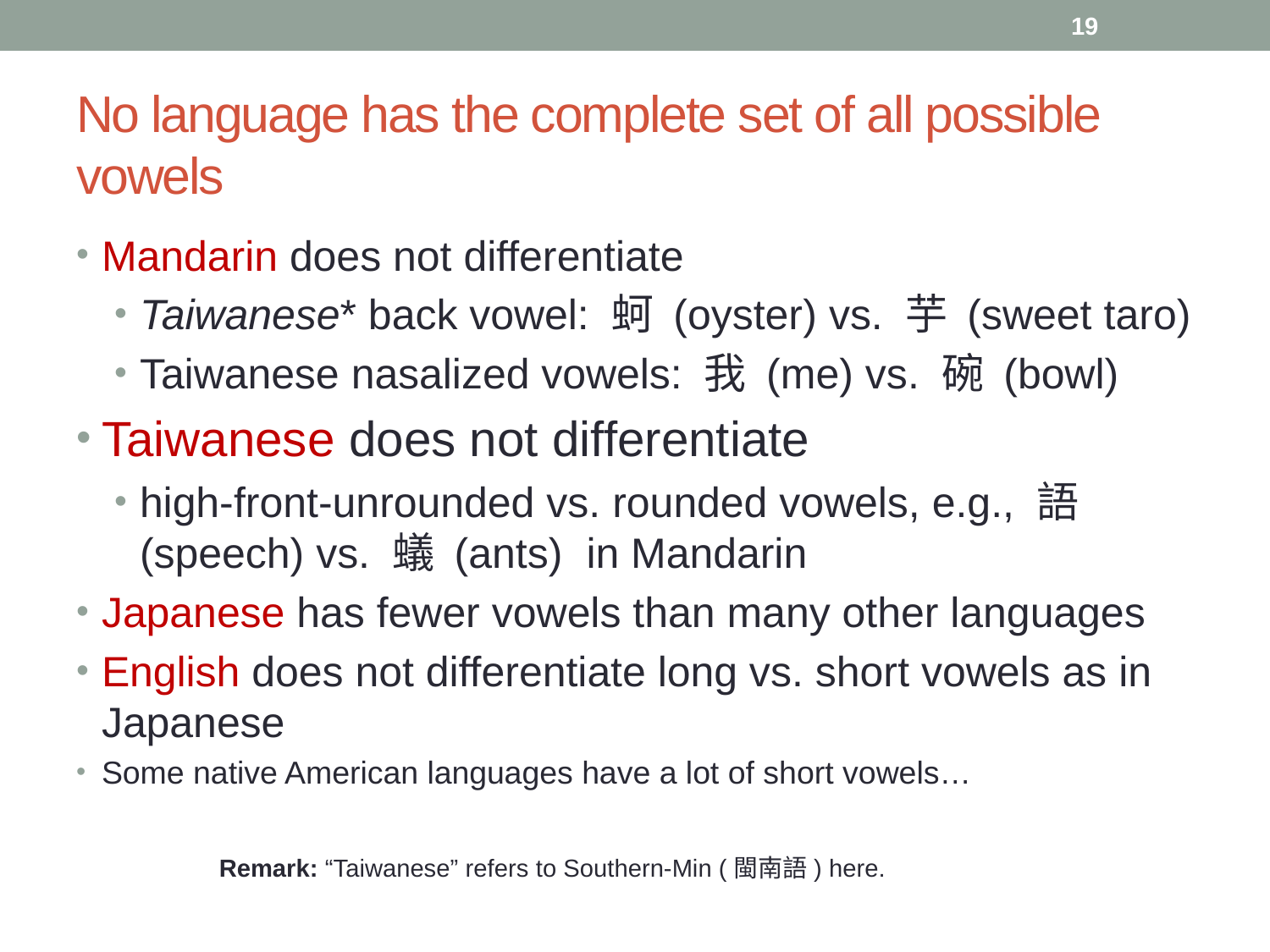

19
# No language has the complete set of all possible vowels
Mandarin does not differentiate
Taiwanese* back vowel: 蚵 (oyster) vs. 芋 (sweet taro)
Taiwanese nasalized vowels: 我 (me) vs. 碗 (bowl)
Taiwanese does not differentiate
high-front-unrounded vs. rounded vowels, e.g., 語 (speech) vs. 蟻 (ants)  in Mandarin
Japanese has fewer vowels than many other languages
English does not differentiate long vs. short vowels as in Japanese
Some native American languages have a lot of short vowels…
Remark: “Taiwanese” refers to Southern-Min (閩南語) here.